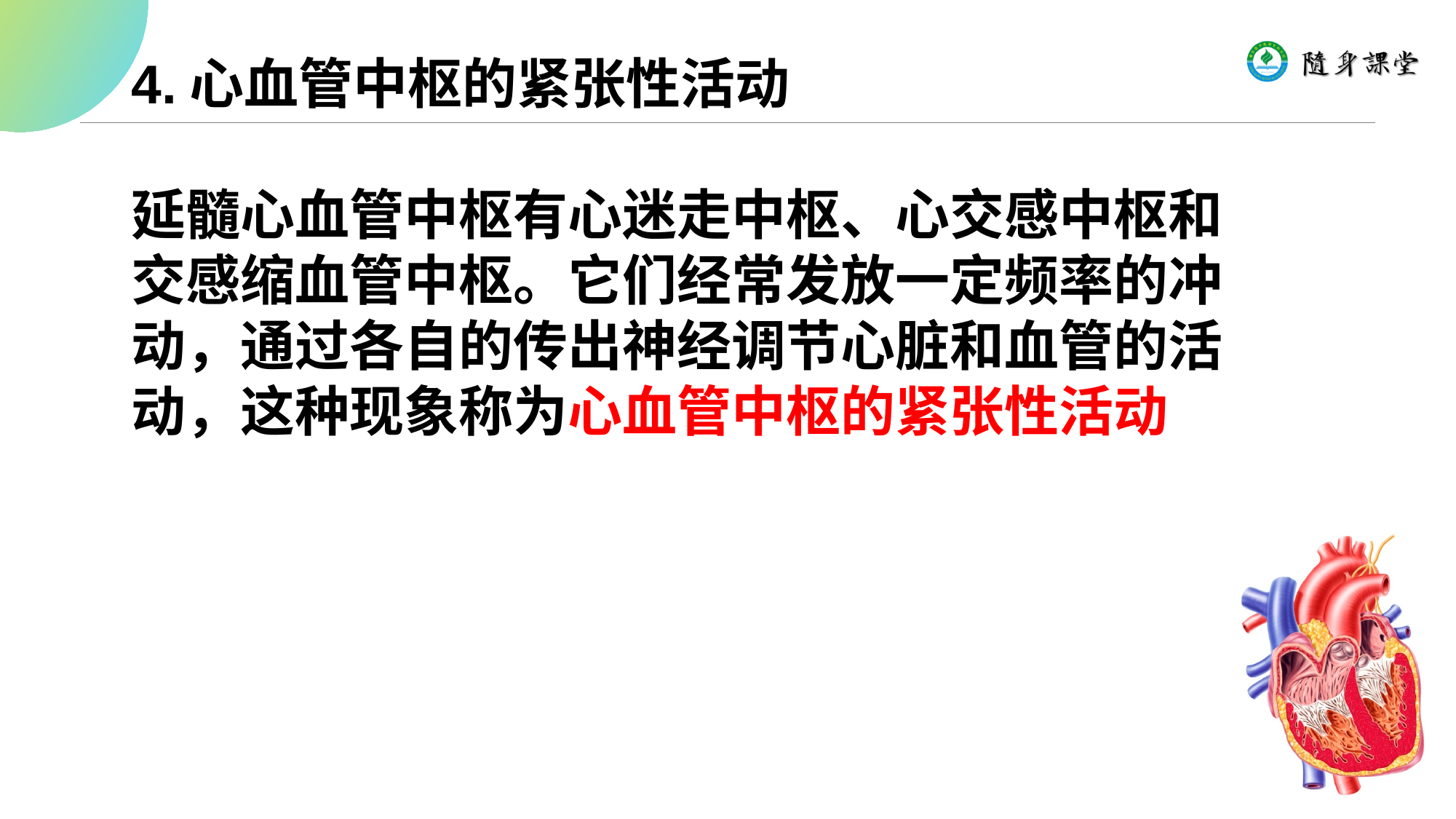

4.心血管中枢的紧张性活动

延髓心血管中枢有心迷走中枢、心交感中枢和交感缩血管中枢。它们经常发放一定频率的冲动，通过各自的传出神经调节心脏和血管的活动，这种现象称为心血管中枢的紧张性活动